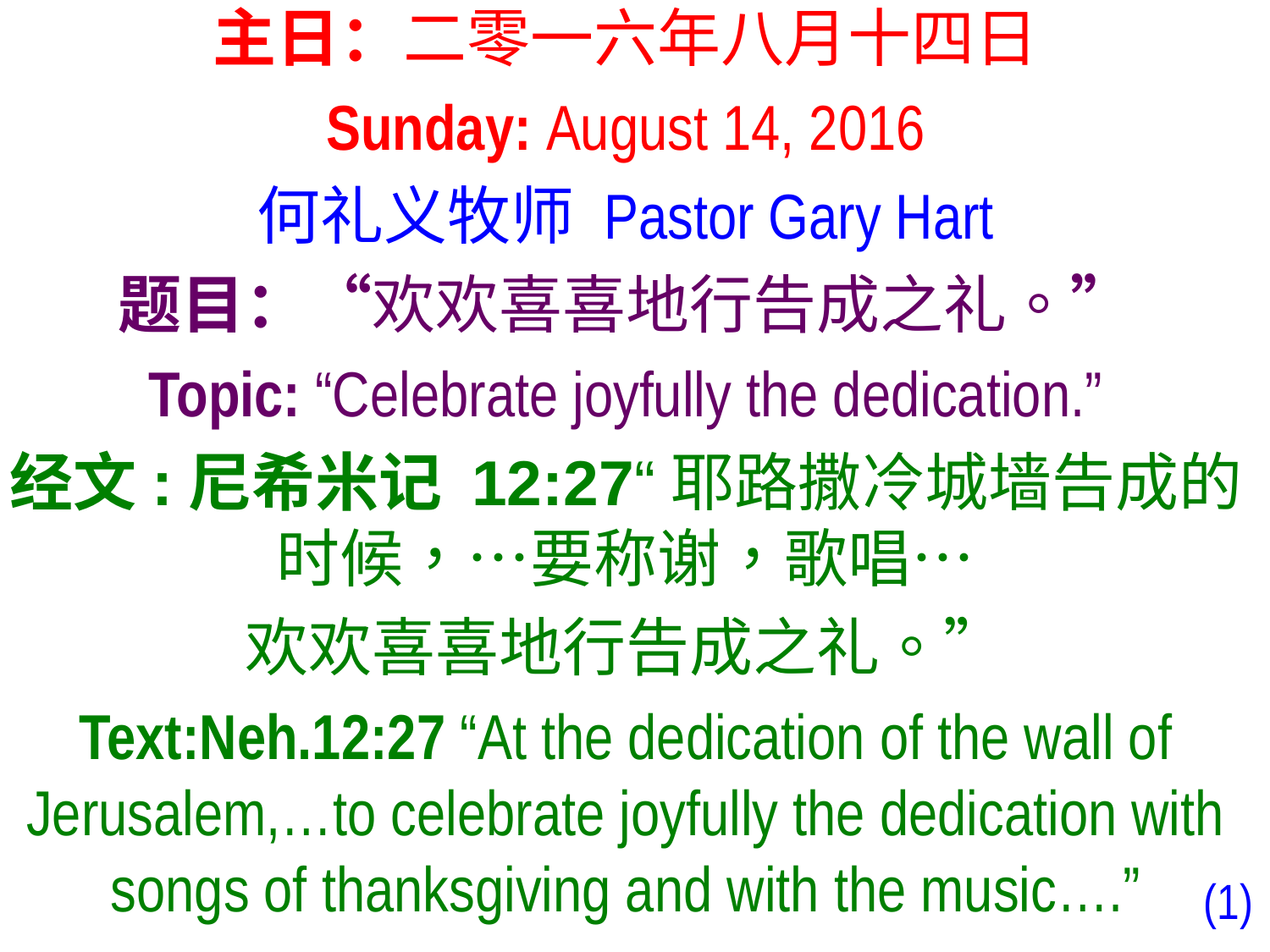

主日：二零一六年八月十四日
Sunday: August 14, 2016
何礼义牧师 Pastor Gary Hart
题目：“欢欢喜喜地行告成之礼。”
Topic: “Celebrate joyfully the dedication.”
经文:尼希米记 12:27“耶路撒冷城墙告成的时候，…要称谢，歌唱…
欢欢喜喜地行告成之礼。”
Text:Neh.12:27 “At the dedication of the wall of Jerusalem,…to celebrate joyfully the dedication with songs of thanksgiving and with the music….”
(1)